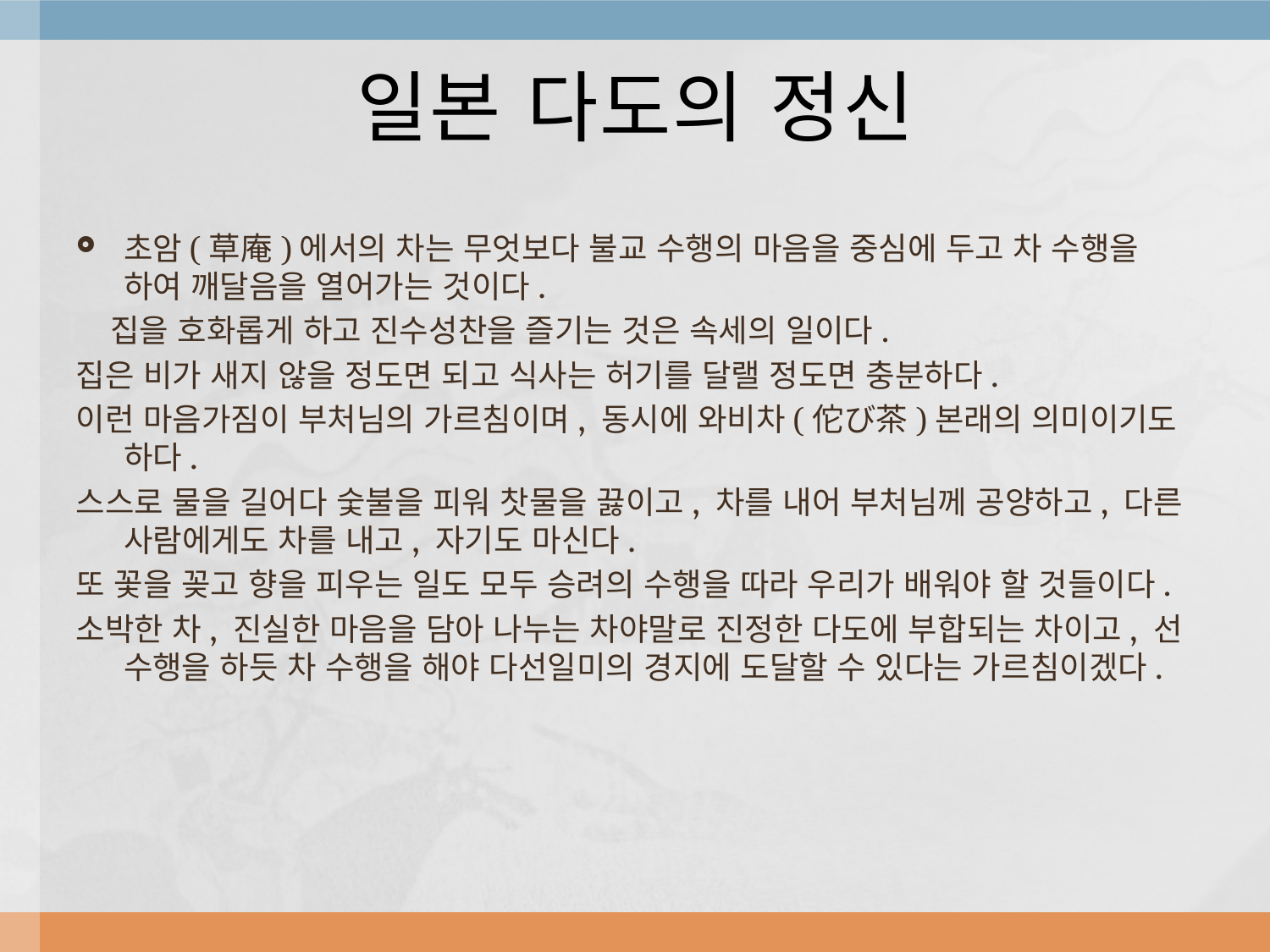

# 일본 다도의 정신
초암(草庵)에서의 차는 무엇보다 불교 수행의 마음을 중심에 두고 차 수행을 하여 깨달음을 열어가는 것이다.
   집을 호화롭게 하고 진수성찬을 즐기는 것은 속세의 일이다.
집은 비가 새지 않을 정도면 되고 식사는 허기를 달랠 정도면 충분하다.
이런 마음가짐이 부처님의 가르침이며, 동시에 와비차(佗び茶)본래의 의미이기도 하다.
스스로 물을 길어다 숯불을 피워 찻물을 끓이고, 차를 내어 부처님께 공양하고, 다른 사람에게도 차를 내고, 자기도 마신다.
또 꽃을 꽂고 향을 피우는 일도 모두 승려의 수행을 따라 우리가 배워야 할 것들이다.
소박한 차, 진실한 마음을 담아 나누는 차야말로 진정한 다도에 부합되는 차이고, 선 수행을 하듯 차 수행을 해야 다선일미의 경지에 도달할 수 있다는 가르침이겠다.